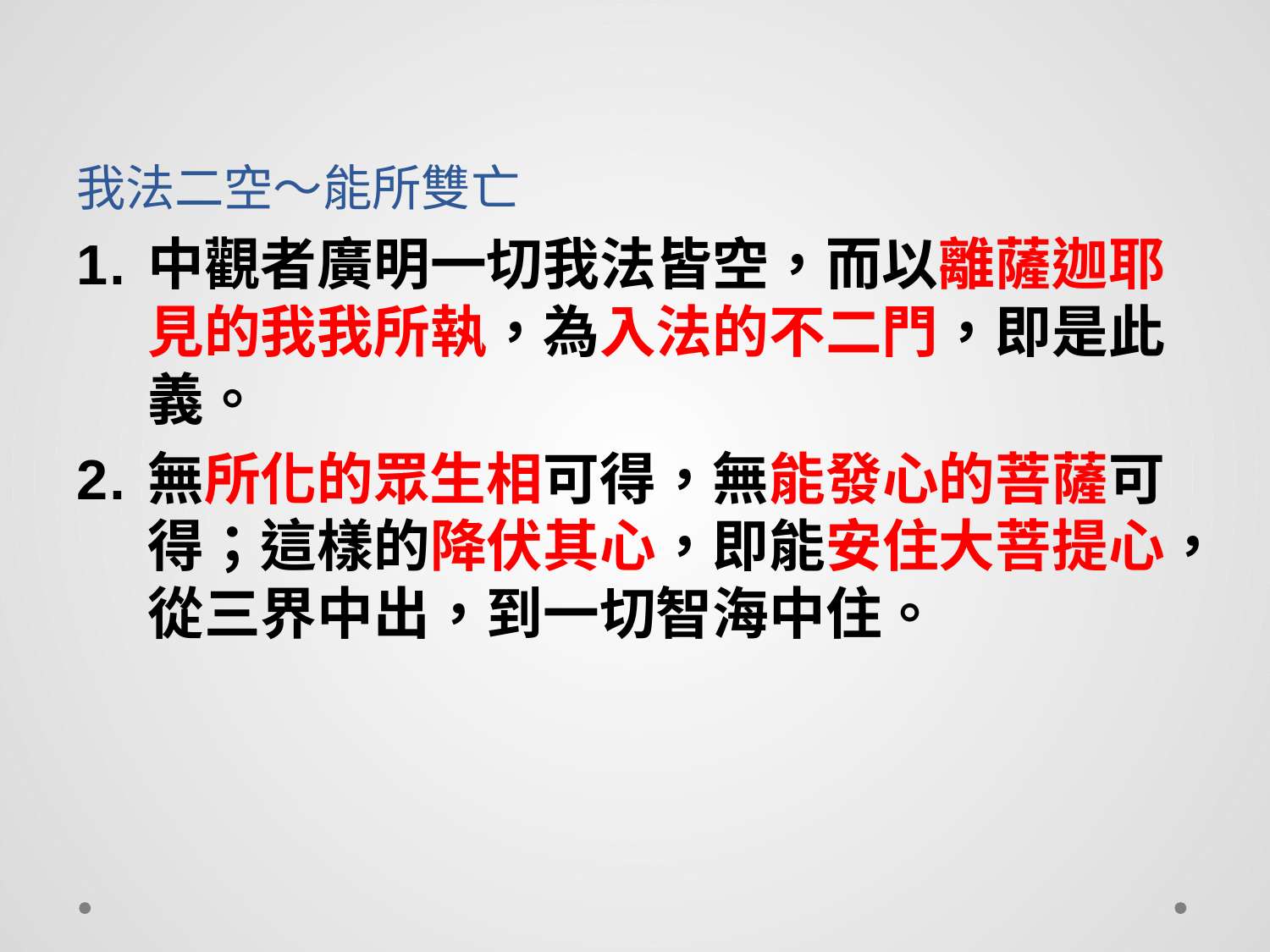

# 我法二空～能所雙亡
中觀者廣明一切我法皆空，而以離薩迦耶見的我我所執，為入法的不二門，即是此義。
無所化的眾生相可得，無能發心的菩薩可得；這樣的降伏其心，即能安住大菩提心，從三界中出，到一切智海中住。